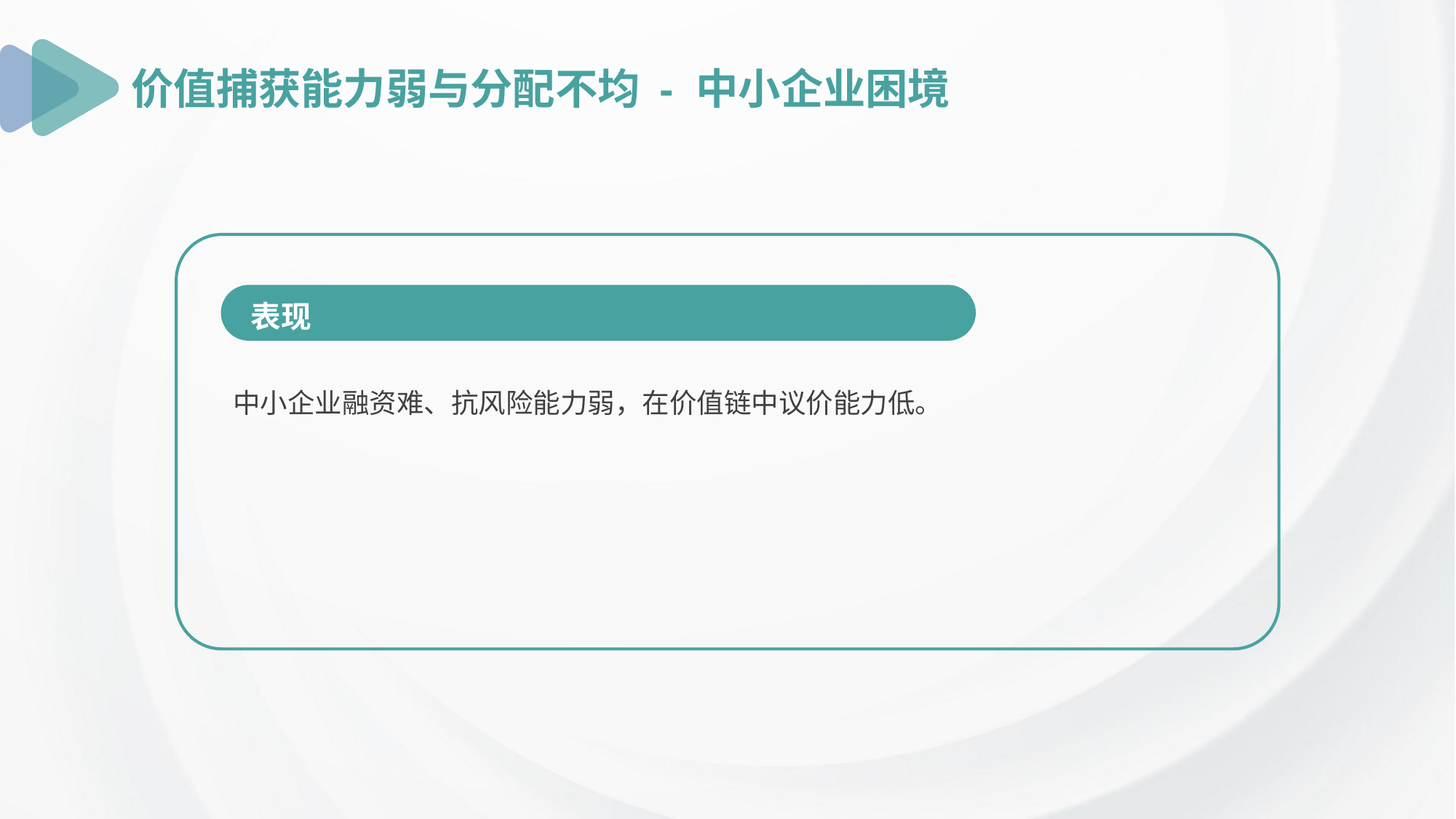

价值捕获能力弱与分配不均 - 中小企业困境

表现
中小企业融资难、抗风险能力弱，在价值链中议价能力低。